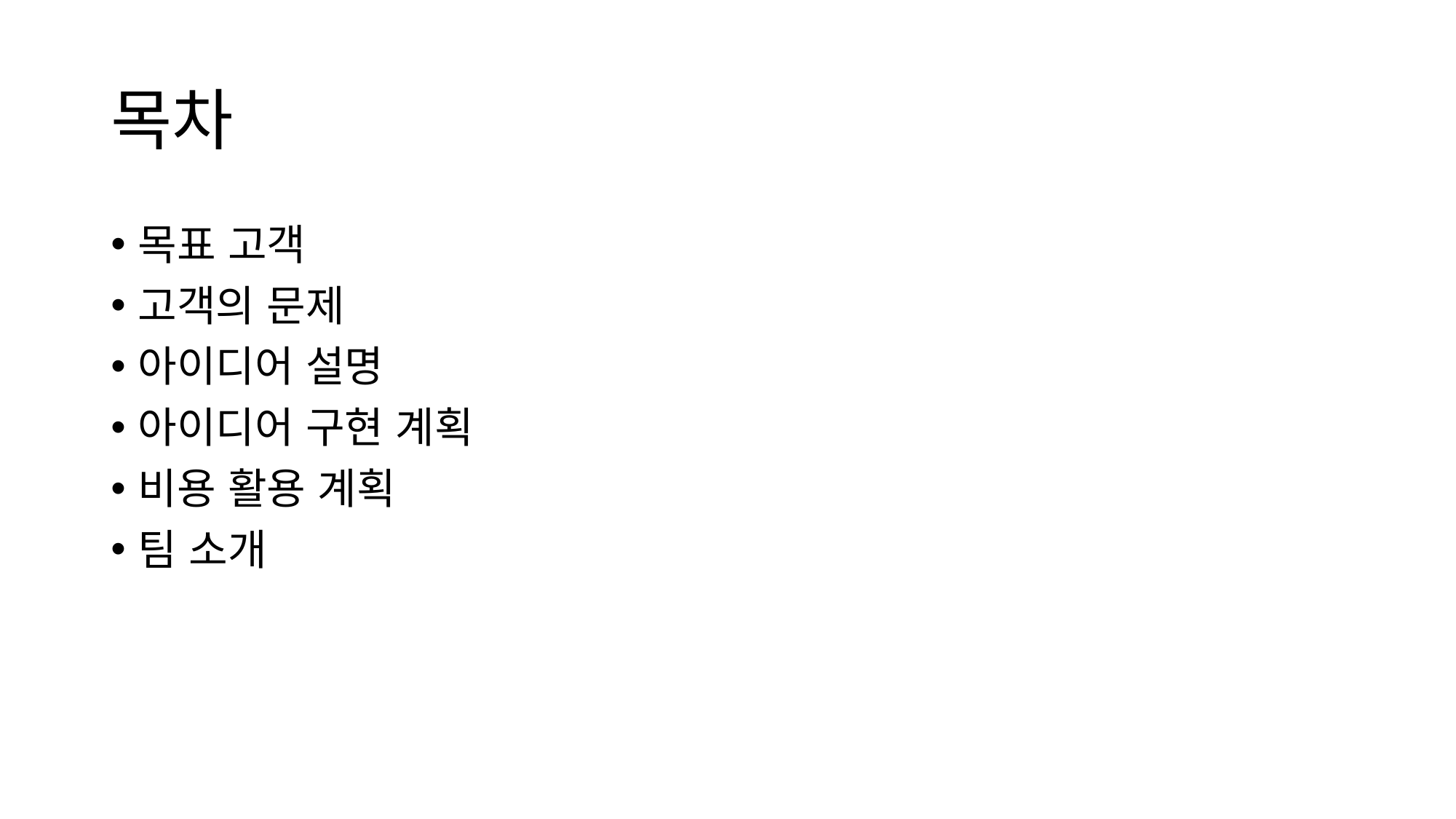

# 목차
목표 고객
고객의 문제
아이디어 설명
아이디어 구현 계획
비용 활용 계획
팀 소개